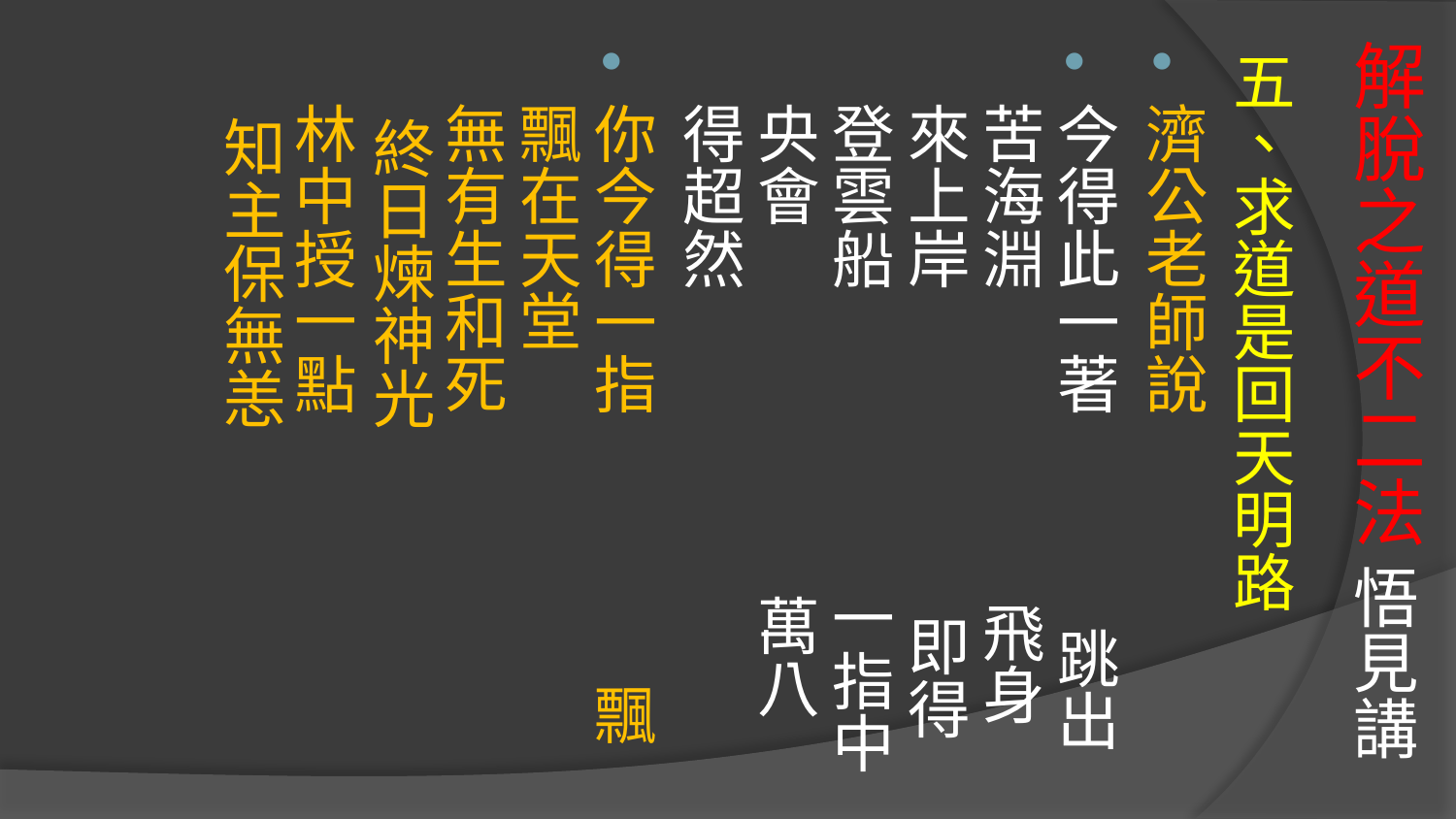

# 解脫之道不二法 悟見講
五、求道是回天明路
濟公老師說
今得此一著               跳出苦海淵                      飛身來上岸                       即得登雲船                     一指中央會                          萬八得超然
你今得一指                   飄飄在天堂                             無有生和死                           終日煉神光                       林中授一點                           知主保無恙